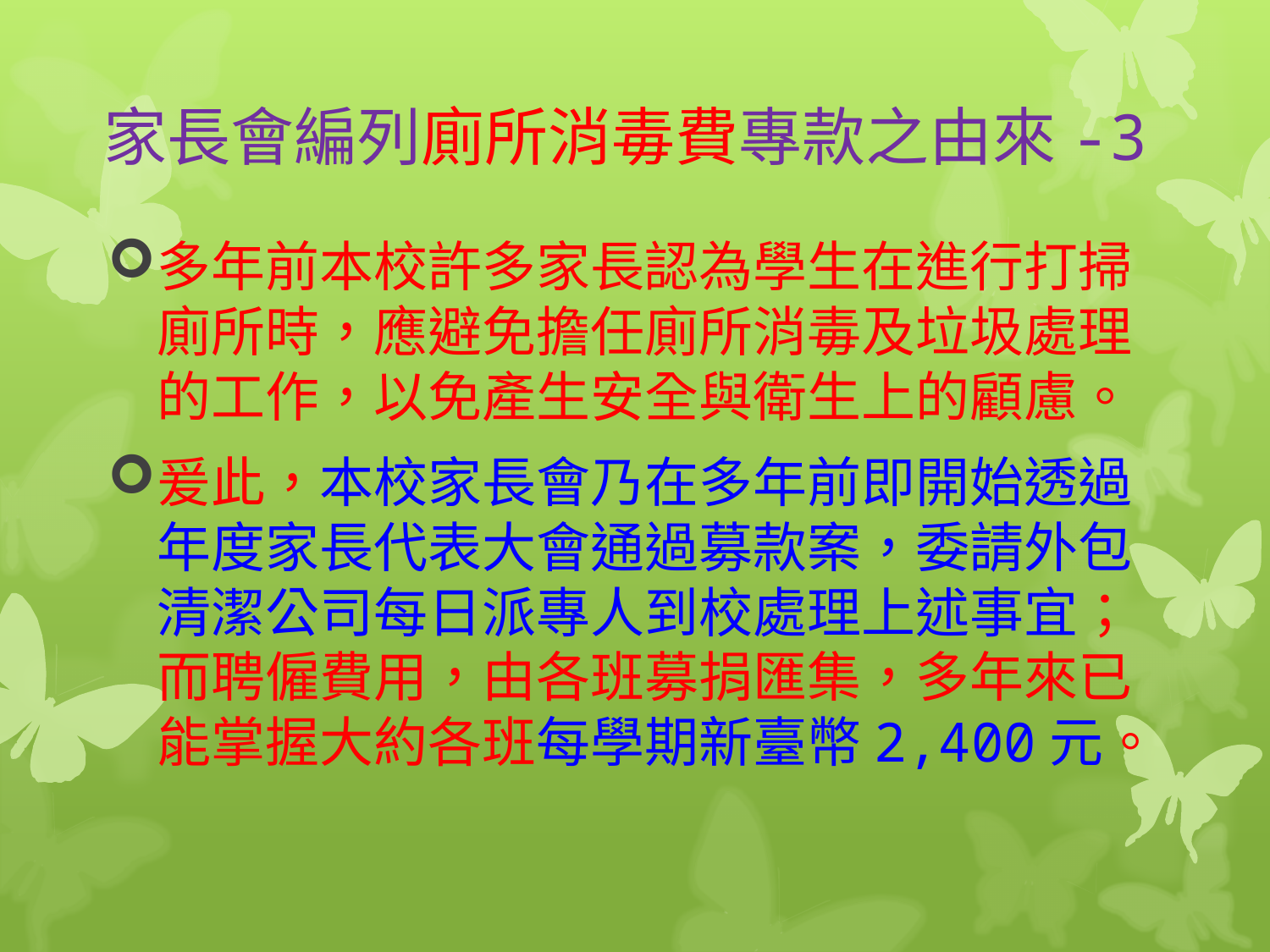

# 家長會編列廁所消毒費專款之由來-3
多年前本校許多家長認為學生在進行打掃廁所時，應避免擔任廁所消毒及垃圾處理的工作，以免產生安全與衛生上的顧慮。
爰此，本校家長會乃在多年前即開始透過年度家長代表大會通過募款案，委請外包清潔公司每日派專人到校處理上述事宜；而聘僱費用，由各班募捐匯集，多年來已能掌握大約各班每學期新臺幣2,400元。